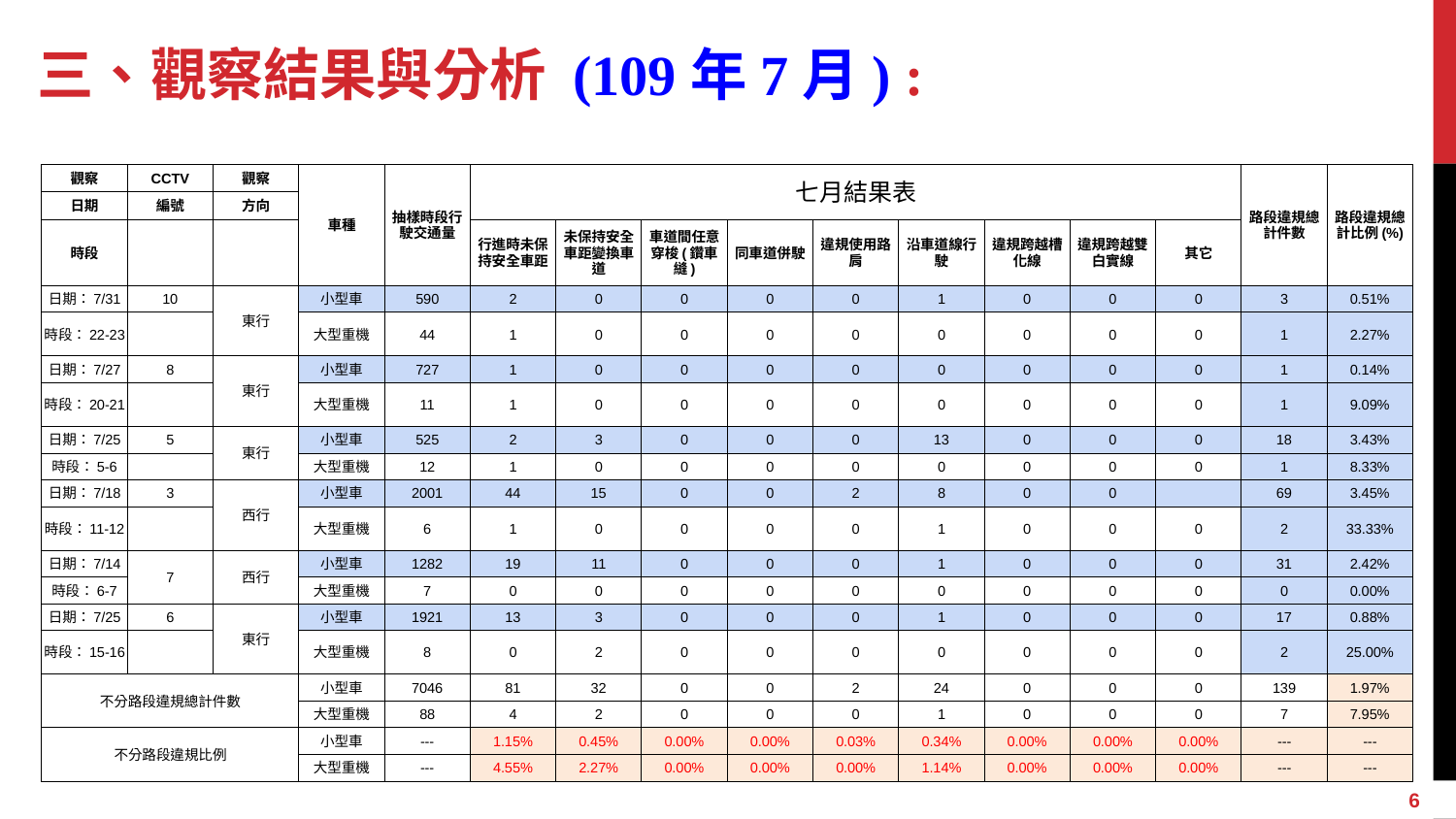

# 三、觀察結果與分析 (109年7月) :
| 觀察 | CCTV | 觀察 | 車種 | 抽樣時段行駛交通量 | 七月結果表 |  |  |  |  |  |  |  |  | 路段違規總計件數 | 路段違規總計比例(%) |
| --- | --- | --- | --- | --- | --- | --- | --- | --- | --- | --- | --- | --- | --- | --- | --- |
| 日期 | 編號 | 方向 |  |  |  |  |  |  |  |  |  |  |  |  |  |
| 時段 |  |  |  |  | 行進時未保持安全車距 | 未保持安全車距變換車道 | 車道間任意穿梭(鑽車縫) | 同車道併駛 | 違規使用路肩 | 沿車道線行駛 | 違規跨越槽化線 | 違規跨越雙白實線 | 其它 |  |  |
| 日期：7/31 | 10 | 東行 | 小型車 | 590 | 2 | 0 | 0 | 0 | 0 | 1 | 0 | 0 | 0 | 3 | 0.51% |
| 時段：22-23 |  |  | 大型重機 | 44 | 1 | 0 | 0 | 0 | 0 | 0 | 0 | 0 | 0 | 1 | 2.27% |
| 日期：7/27 | 8 | 東行 | 小型車 | 727 | 1 | 0 | 0 | 0 | 0 | 0 | 0 | 0 | 0 | 1 | 0.14% |
| 時段：20-21 |  |  | 大型重機 | 11 | 1 | 0 | 0 | 0 | 0 | 0 | 0 | 0 | 0 | 1 | 9.09% |
| 日期：7/25 | 5 | 東行 | 小型車 | 525 | 2 | 3 | 0 | 0 | 0 | 13 | 0 | 0 | 0 | 18 | 3.43% |
| 時段：5-6 |  |  | 大型重機 | 12 | 1 | 0 | 0 | 0 | 0 | 0 | 0 | 0 | 0 | 1 | 8.33% |
| 日期：7/18 | 3 | 西行 | 小型車 | 2001 | 44 | 15 | 0 | 0 | 2 | 8 | 0 | 0 |  | 69 | 3.45% |
| 時段：11-12 |  |  | 大型重機 | 6 | 1 | 0 | 0 | 0 | 0 | 1 | 0 | 0 | 0 | 2 | 33.33% |
| 日期：7/14 | 7 | 西行 | 小型車 | 1282 | 19 | 11 | 0 | 0 | 0 | 1 | 0 | 0 | 0 | 31 | 2.42% |
| 時段：6-7 |  |  | 大型重機 | 7 | 0 | 0 | 0 | 0 | 0 | 0 | 0 | 0 | 0 | 0 | 0.00% |
| 日期：7/25 | 6 | 東行 | 小型車 | 1921 | 13 | 3 | 0 | 0 | 0 | 1 | 0 | 0 | 0 | 17 | 0.88% |
| 時段：15-16 |  |  | 大型重機 | 8 | 0 | 2 | 0 | 0 | 0 | 0 | 0 | 0 | 0 | 2 | 25.00% |
| 不分路段違規總計件數 |  |  | 小型車 | 7046 | 81 | 32 | 0 | 0 | 2 | 24 | 0 | 0 | 0 | 139 | 1.97% |
|  |  |  | 大型重機 | 88 | 4 | 2 | 0 | 0 | 0 | 1 | 0 | 0 | 0 | 7 | 7.95% |
| 不分路段違規比例 |  |  | 小型車 | --- | 1.15% | 0.45% | 0.00% | 0.00% | 0.03% | 0.34% | 0.00% | 0.00% | 0.00% | --- | --- |
|  |  |  | 大型重機 | --- | 4.55% | 2.27% | 0.00% | 0.00% | 0.00% | 1.14% | 0.00% | 0.00% | 0.00% | --- | --- |
6